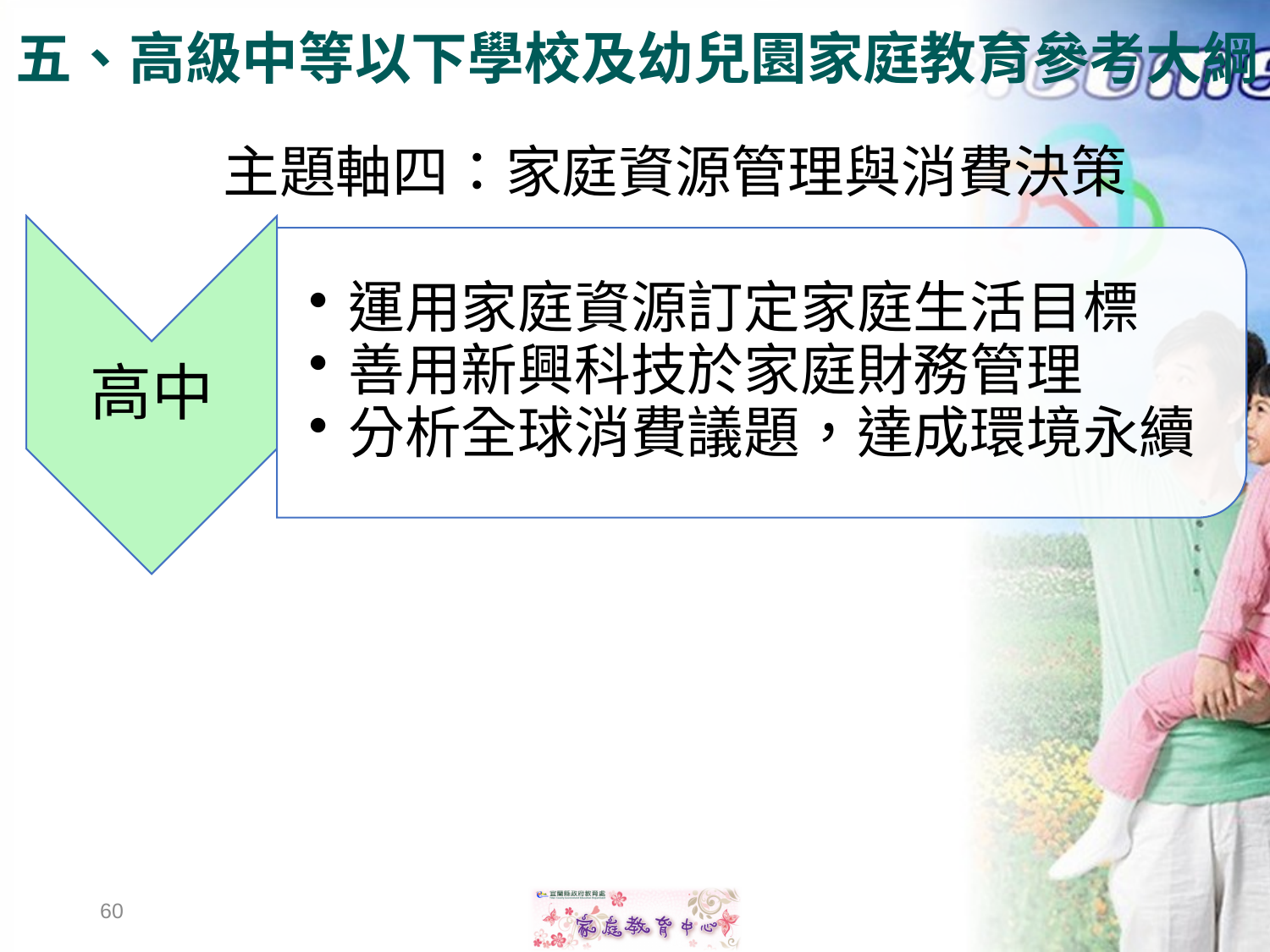

五、高級中等以下學校及幼兒園家庭教育參考大綱
主題軸四：家庭資源管理與消費決策
高中
運用家庭資源訂定家庭生活目標
善用新興科技於家庭財務管理
分析全球消費議題，達成環境永續
60